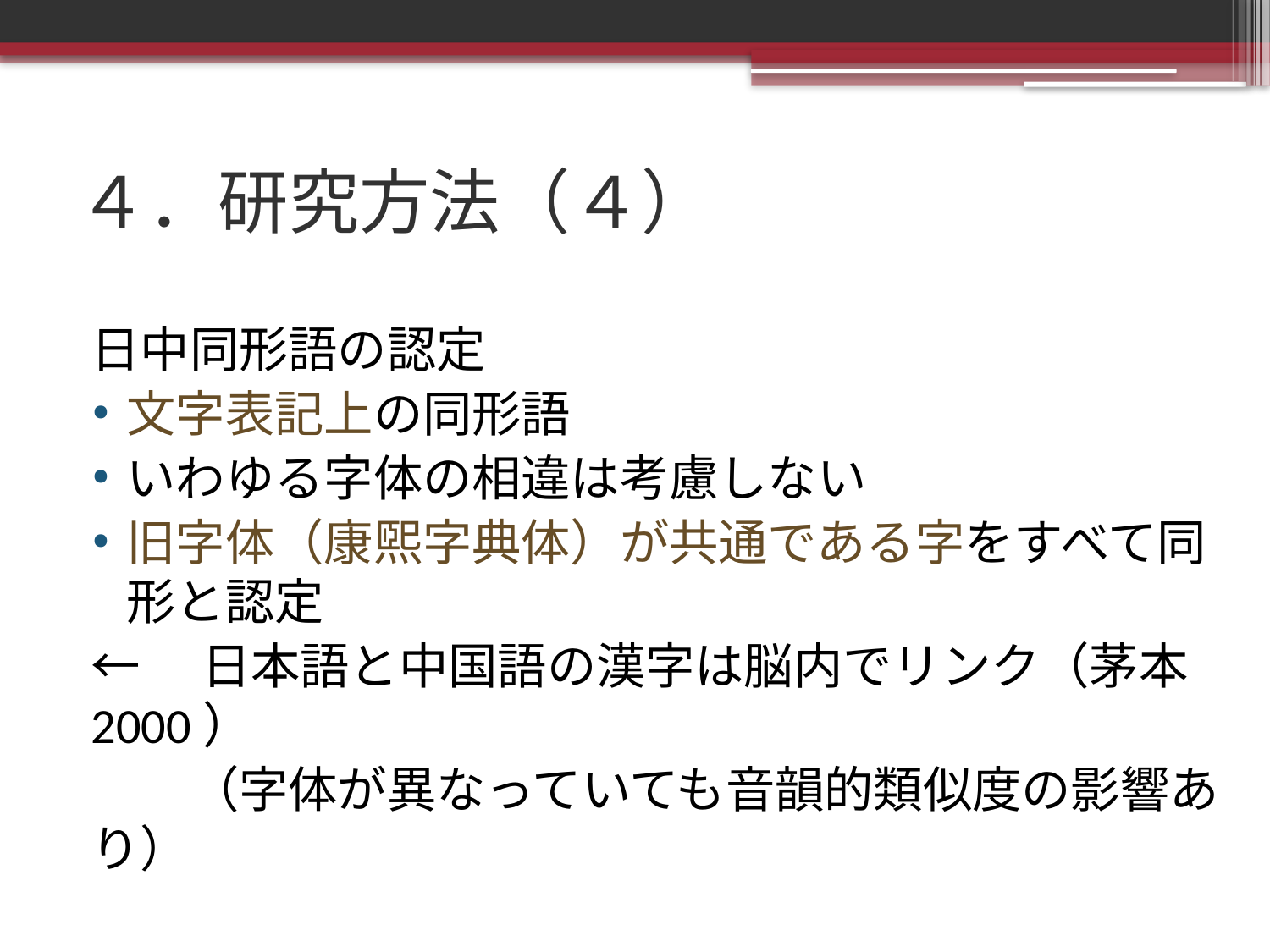

# ４．研究方法（４）
日中同形語の認定
文字表記上の同形語
いわゆる字体の相違は考慮しない
旧字体（康煕字典体）が共通である字をすべて同形と認定
←　日本語と中国語の漢字は脳内でリンク（茅本2000）
　　（字体が異なっていても音韻的類似度の影響あり）